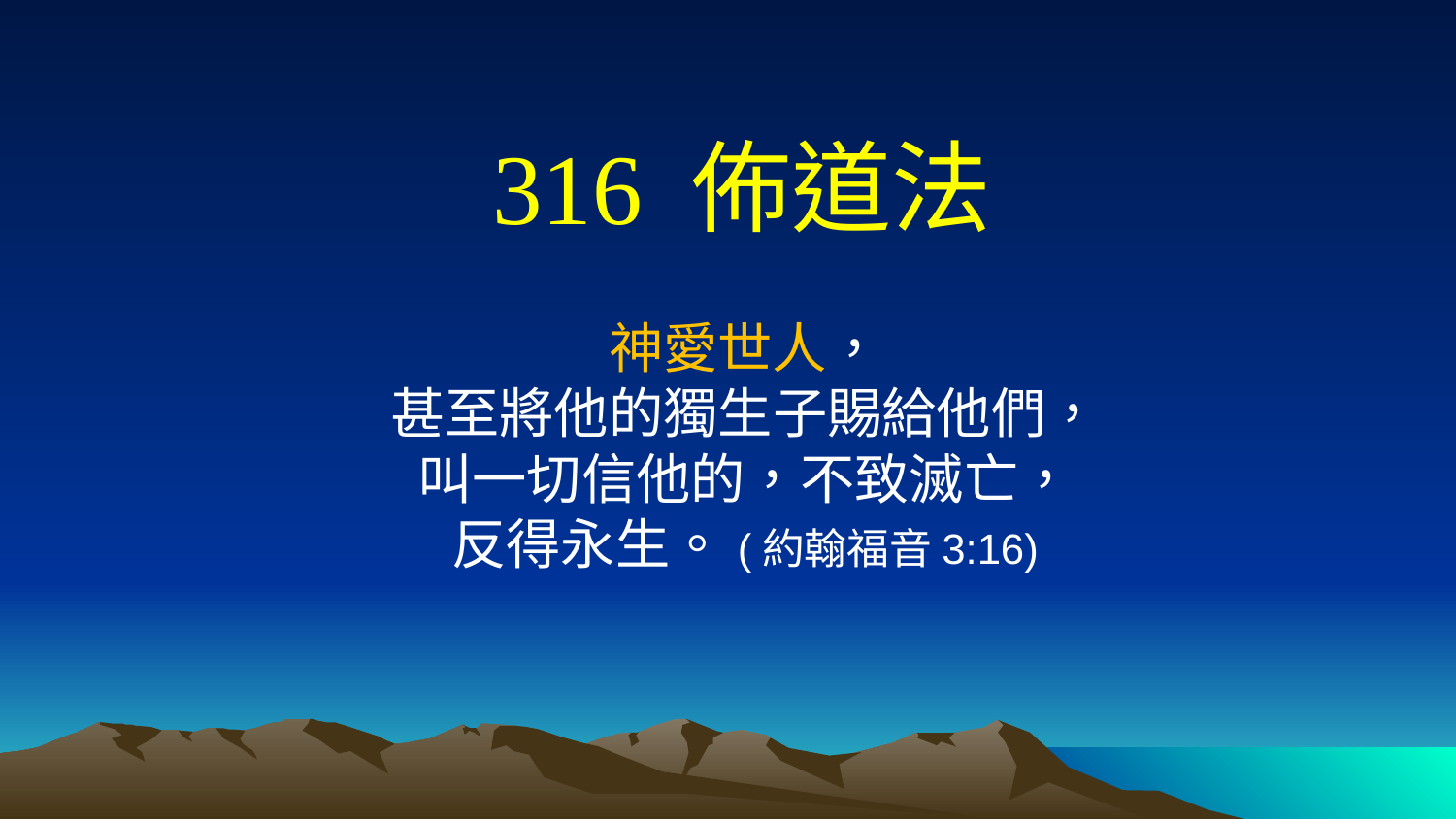

316 佈道法
神愛世人，
甚至將他的獨生子賜給他們，
叫一切信他的，不致滅亡，
反得永生。(約翰福音3:16)